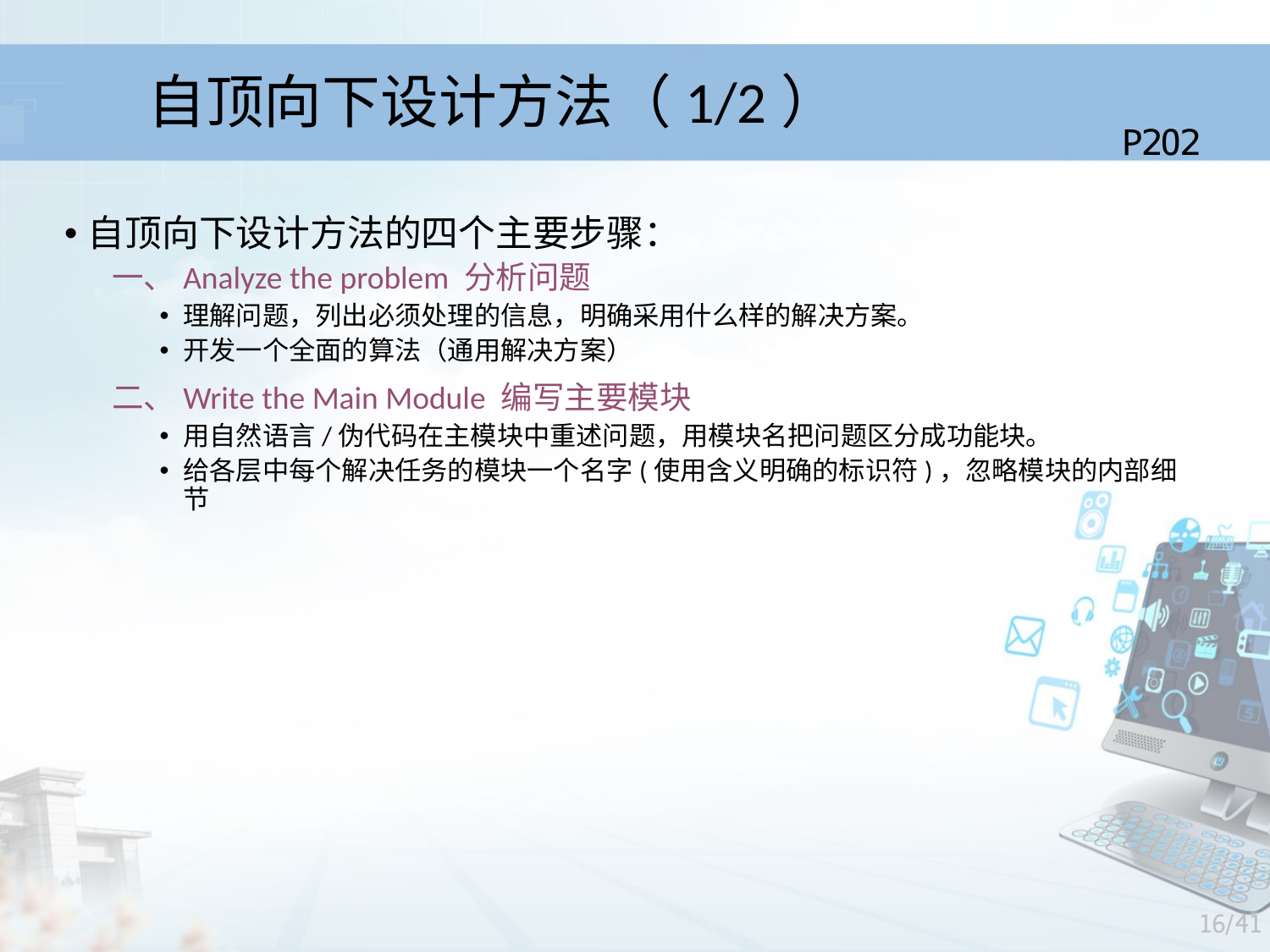

# 自顶向下设计方法（1/2）
P202
自顶向下设计方法的四个主要步骤：
一、Analyze the problem 分析问题
理解问题，列出必须处理的信息，明确采用什么样的解决方案。
开发一个全面的算法（通用解决方案）
二、Write the Main Module 编写主要模块
用自然语言/伪代码在主模块中重述问题，用模块名把问题区分成功能块。
给各层中每个解决任务的模块一个名字(使用含义明确的标识符)，忽略模块的内部细节
16/41